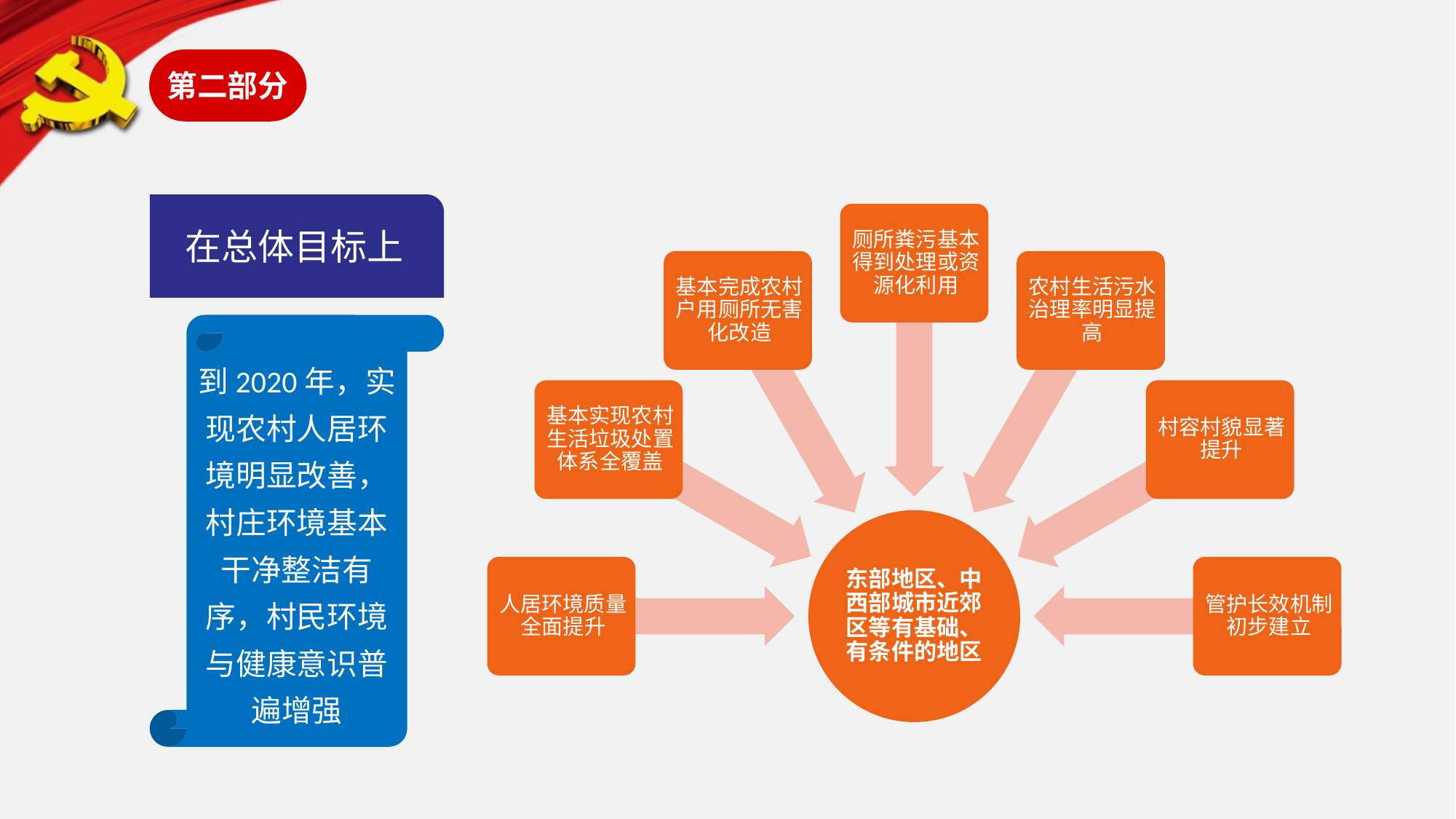

第二部分
东部地区、中西部城市近郊区等有基础、有条件的地区
人居环境质量全面提升
基本实现农村生活垃圾处置体系全覆盖
基本完成农村户用厕所无害化改造
厕所粪污基本得到处理或资源化利用
农村生活污水治理率明显提高
村容村貌显著提升
管护长效机制初步建立
在总体目标上
到2020年，实现农村人居环境明显改善，村庄环境基本干净整洁有序，村民环境与健康意识普遍增强